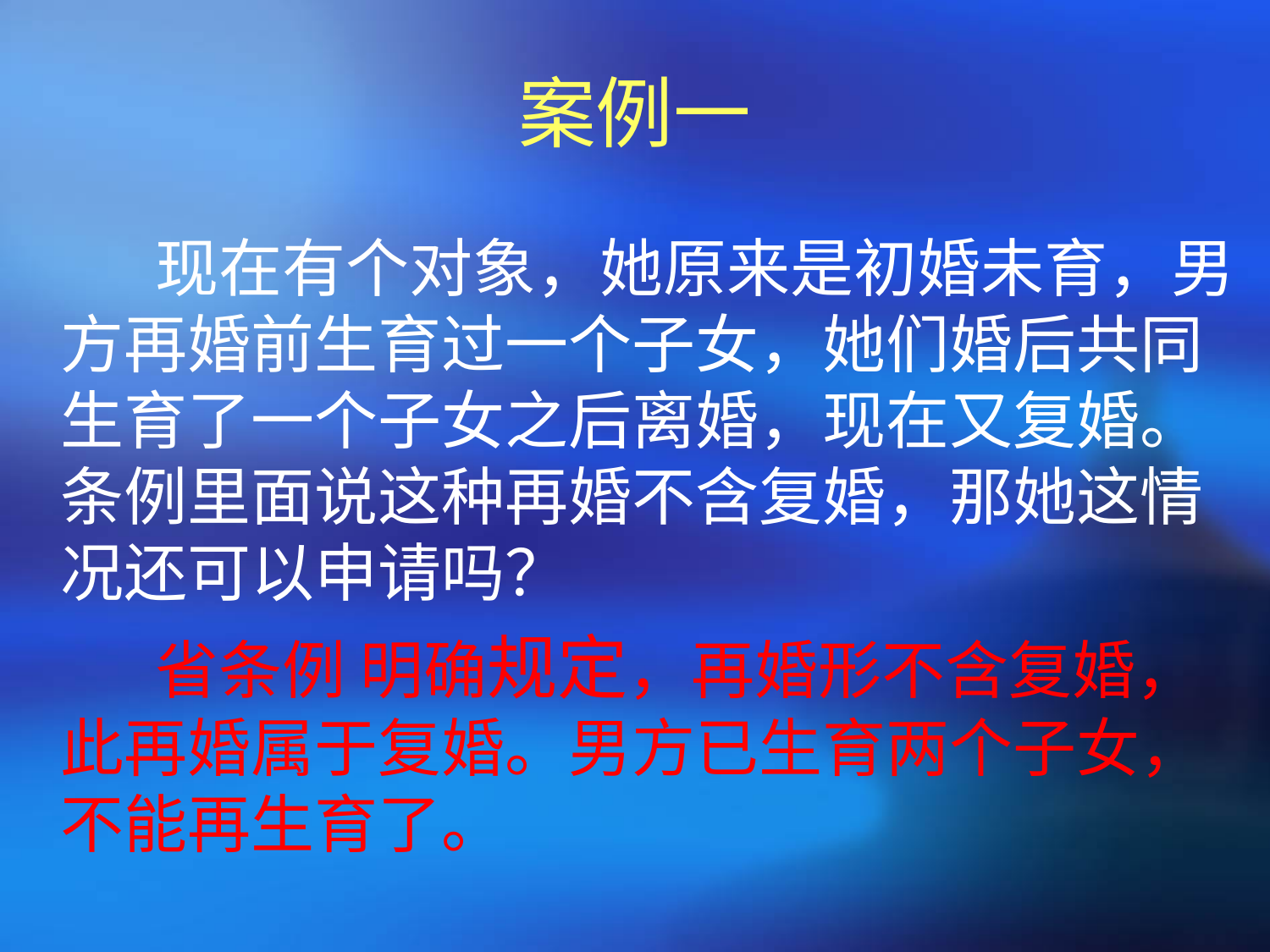

# 案例一
         现在有个对象，她原来是初婚未育，男方再婚前生育过一个子女，她们婚后共同生育了一个子女之后离婚，现在又复婚。条例里面说这种再婚不含复婚，那她这情况还可以申请吗？
         省条例 明确规定，再婚形不含复婚，此再婚属于复婚。男方已生育两个子女，不能再生育了。